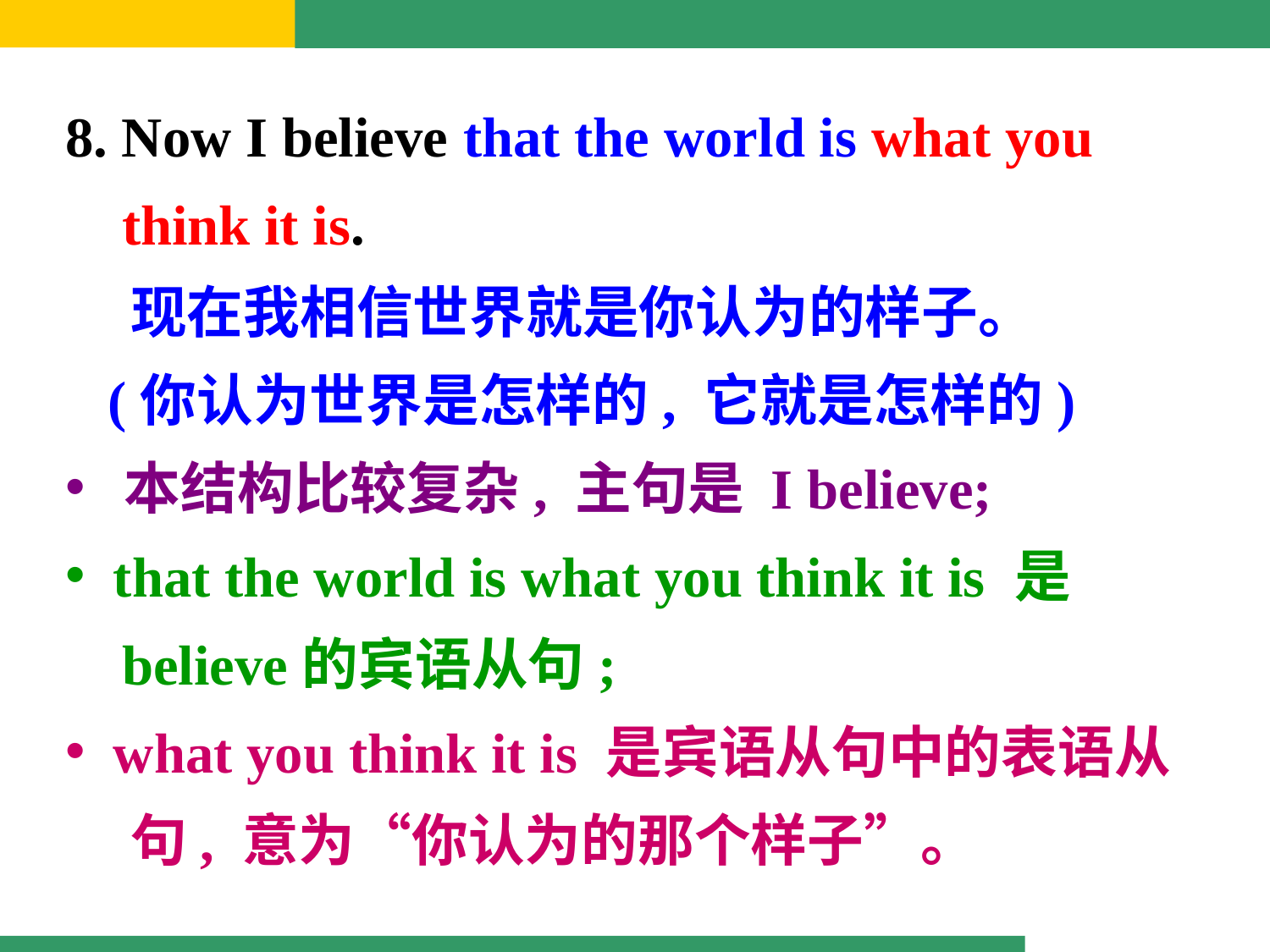

8. Now I believe that the world is what you
    think it is.
    现在我相信世界就是你认为的样子。
   (你认为世界是怎样的, 它就是怎样的)
  本结构比较复杂, 主句是 I believe;
  that the world is what you think it is 是
    believe的宾语从句;
  what you think it is 是宾语从句中的表语从
    句, 意为“你认为的那个样子”。